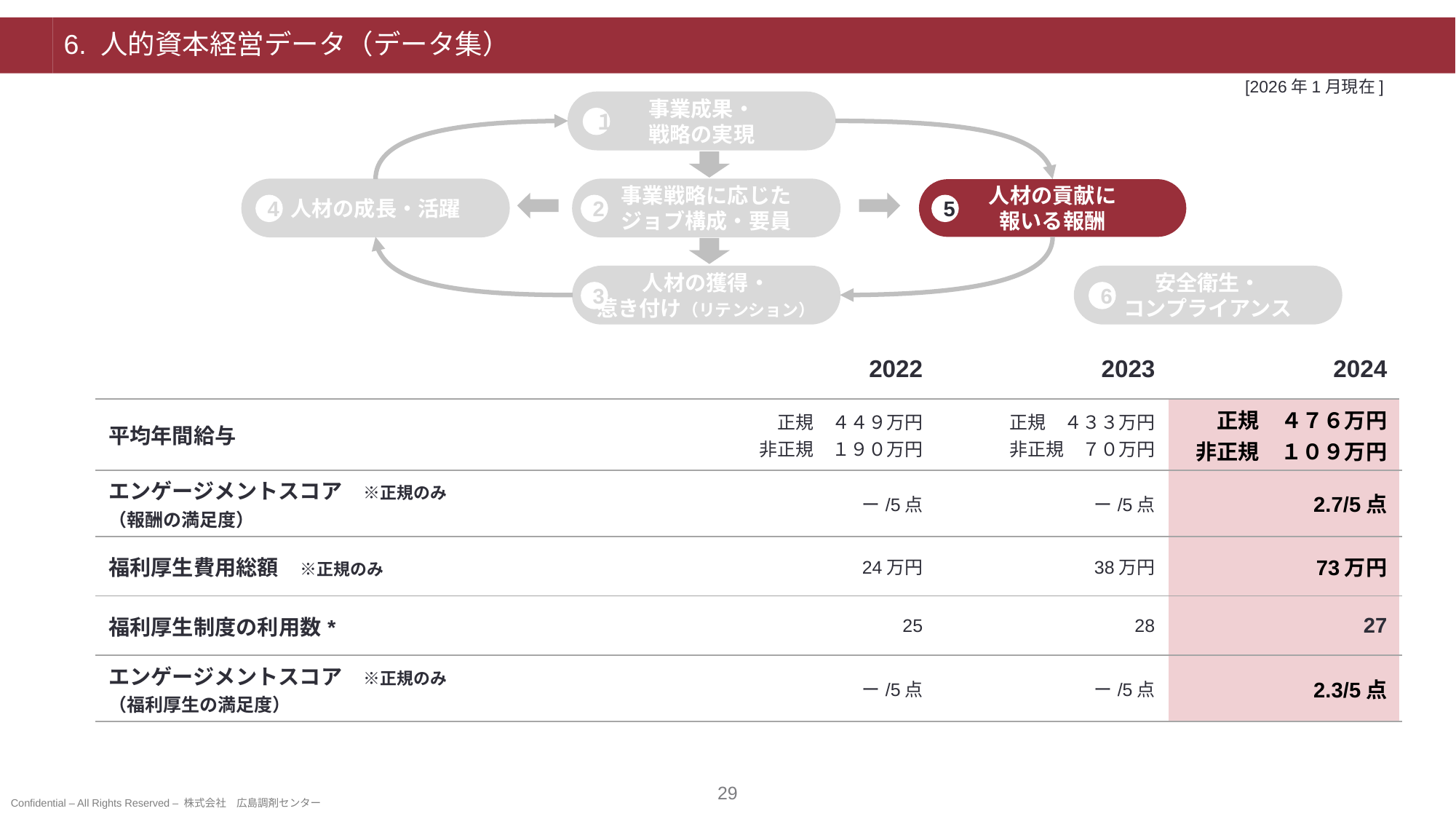

# 6. 人的資本経営データ（データ集）
[2026年1月現在]
事業成果・
戦略の実現
１

人材の貢献に
報いる報酬
人材の成長・活躍
事業戦略に応じた
ジョブ構成・要員

4
2
5

人材の獲得・
惹き付け（リテンション）
安全衛生・
コンプライアンス
3
6
|  |  | 2022 | 2023 | 2024 |
| --- | --- | --- | --- | --- |
|  | 平均年間給与 | 正規　４４９万円 非正規　１９０万円 | 正規　４３３万円 非正規　７０万円 | 正規　４７６万円 非正規　１０９万円 |
|  | エンゲージメントスコア　※正規のみ （報酬の満足度） | ー/5点 | ー/5点 | 2.7/5点 |
|  | 福利厚生費用総額　※正規のみ | 24万円 | 38万円 | 73万円 |
|  | 福利厚生制度の利用数\* | 25 | 28 | 27 |
|  | エンゲージメントスコア　※正規のみ （福利厚生の満足度） | ー/5点 | ー/5点 | 2.3/5点 |
29